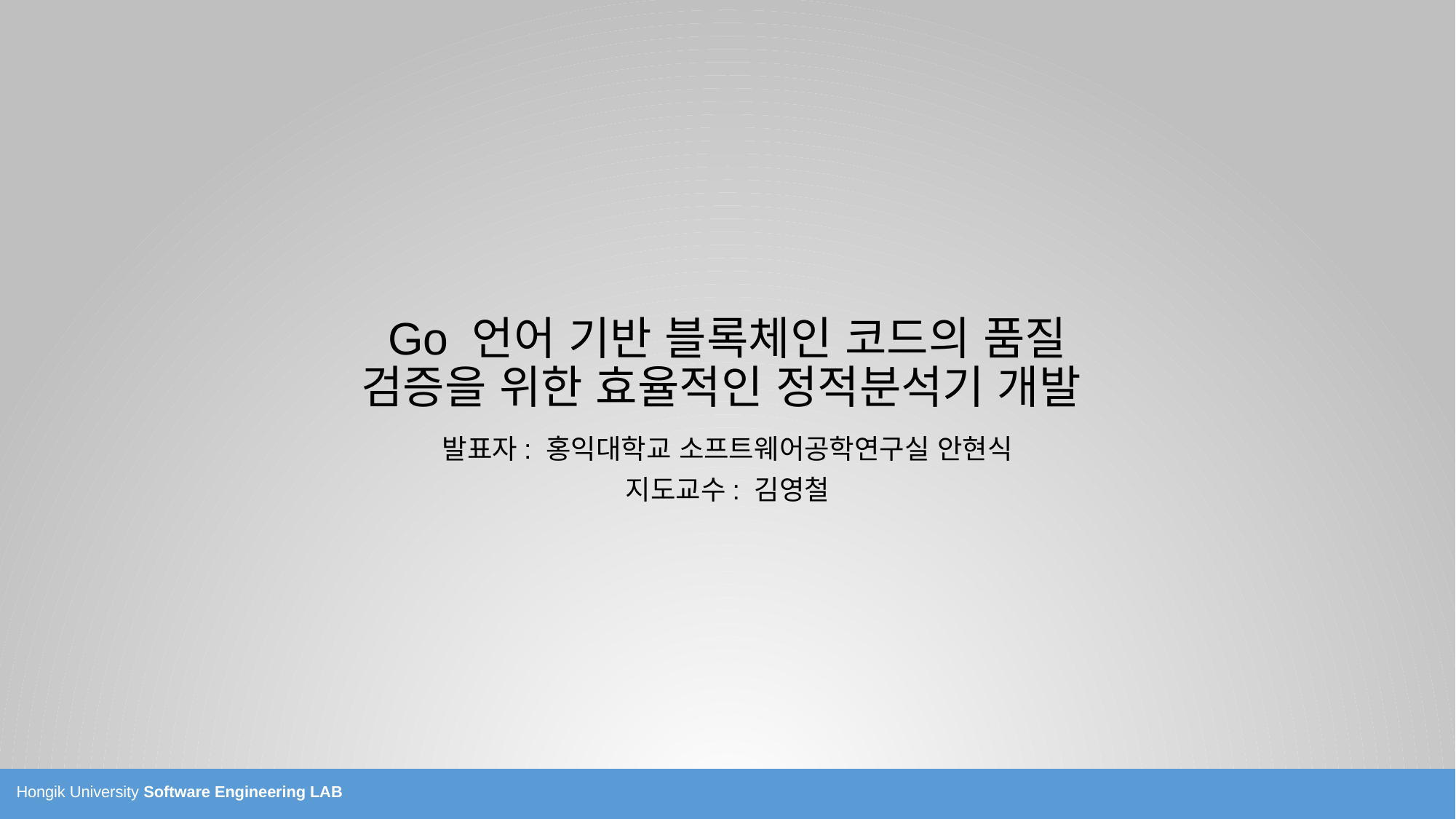

# Go 언어 기반 블록체인 코드의 품질 검증을 위한 효율적인 정적분석기 개발
발표자: 홍익대학교 소프트웨어공학연구실 안현식
지도교수: 김영철